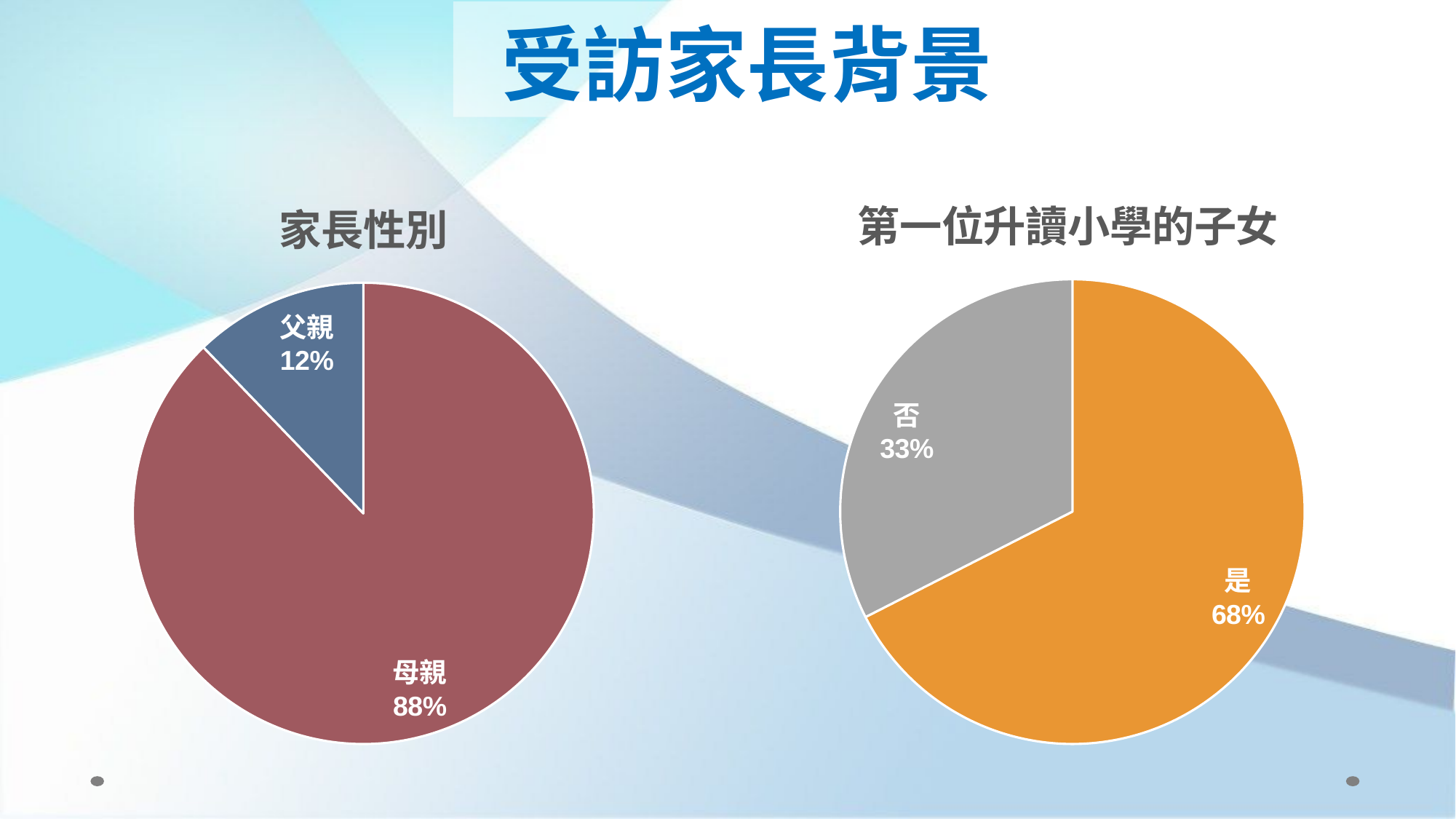

# 受訪家長背景

### Chart: 第一位升讀小學的子女

| Category |  |
|---|---|
| 是 | 0.675 |
| 否 | 0.325 |

### Chart: 家長性別

| Category |  |
|---|---|
| 母親 | 0.878 |
| 父親 | 0.122 |